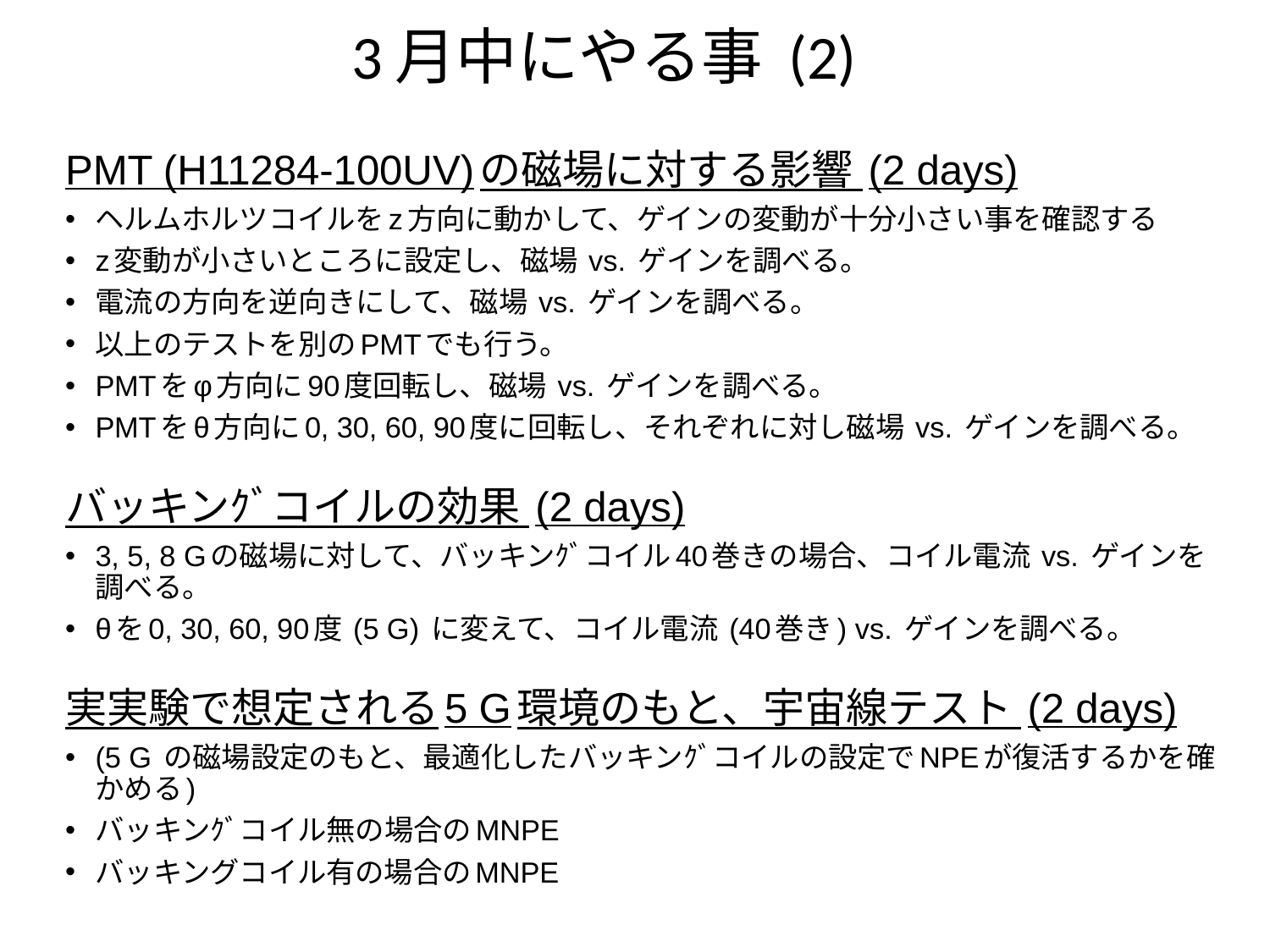

# 3月中にやる事 (2)
PMT (H11284-100UV)の磁場に対する影響 (2 days)
ヘルムホルツコイルをz方向に動かして、ゲインの変動が十分小さい事を確認する
z変動が小さいところに設定し、磁場 vs. ゲインを調べる。
電流の方向を逆向きにして、磁場 vs. ゲインを調べる。
以上のテストを別のPMTでも行う。
PMTをφ方向に90度回転し、磁場 vs. ゲインを調べる。
PMTをθ方向に0, 30, 60, 90度に回転し、それぞれに対し磁場 vs. ゲインを調べる。
バッキンｸﾞコイルの効果 (2 days)
3, 5, 8 Gの磁場に対して、バッキンｸﾞコイル40巻きの場合、コイル電流 vs. ゲインを調べる。
θを0, 30, 60, 90度 (5 G) に変えて、コイル電流 (40巻き) vs. ゲインを調べる。
実実験で想定される5 G環境のもと、宇宙線テスト (2 days)
(5 G の磁場設定のもと、最適化したバッキンｸﾞコイルの設定でNPEが復活するかを確かめる)
バッキンｸﾞコイル無の場合のMNPE
バッキングコイル有の場合のMNPE